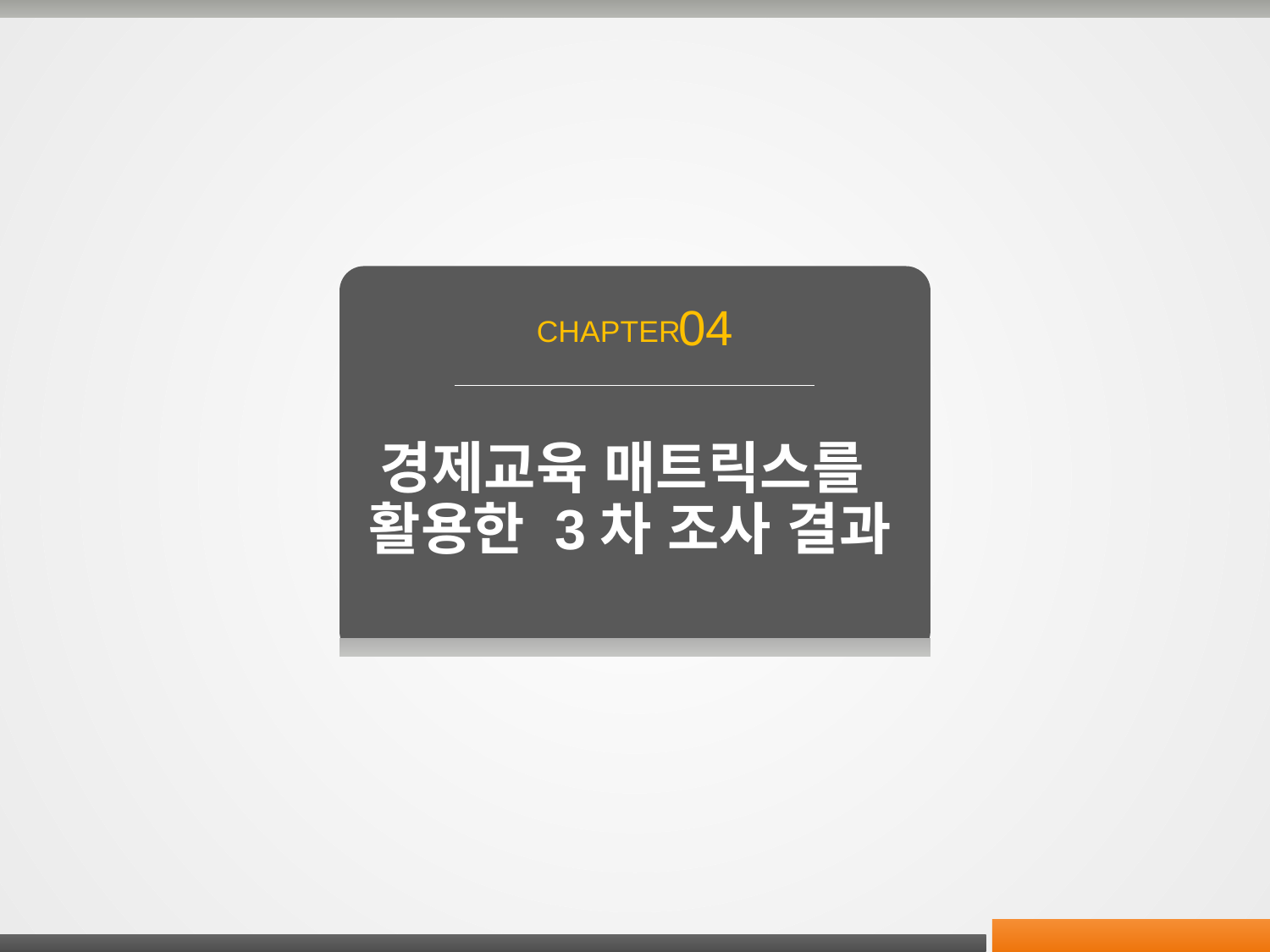

04
# 경제교육 매트릭스를 활용한 3차 조사 결과